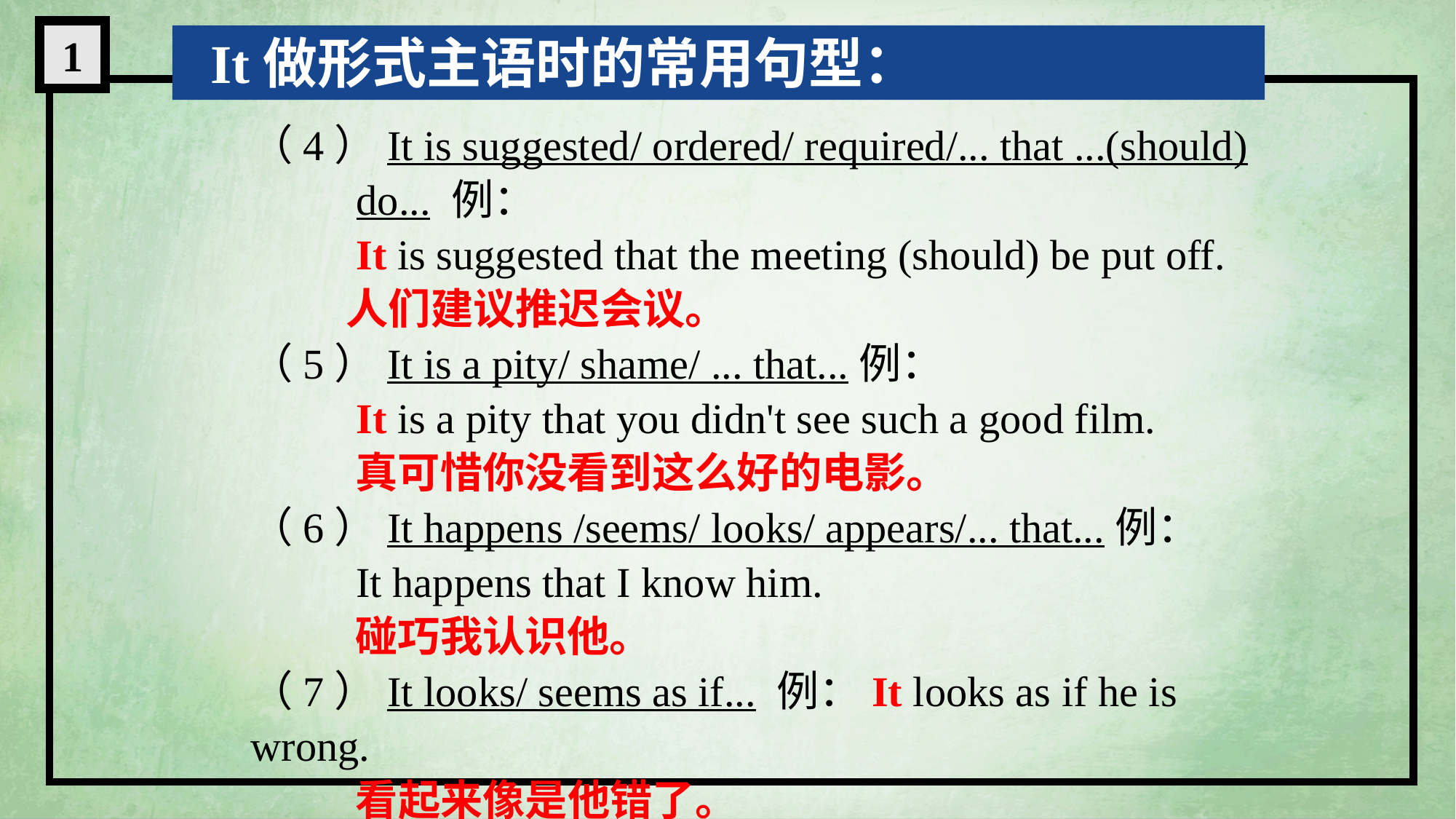

1
  It做形式主语时的常用句型：

（4）It is suggested/ ordered/ required/... that ...(should)
          do... 例：
          It is suggested that the meeting (should) be put off.
         人们建议推迟会议。
（5）It is a pity/ shame/ ... that...例：
          It is a pity that you didn't see such a good film.
          真可惜你没看到这么好的电影。
（6）It happens /seems/ looks/ appears/... that...例：
          It happens that I know him.
          碰巧我认识他。
（7）It looks/ seems as if... 例：It looks as if he is wrong.
          看起来像是他错了。